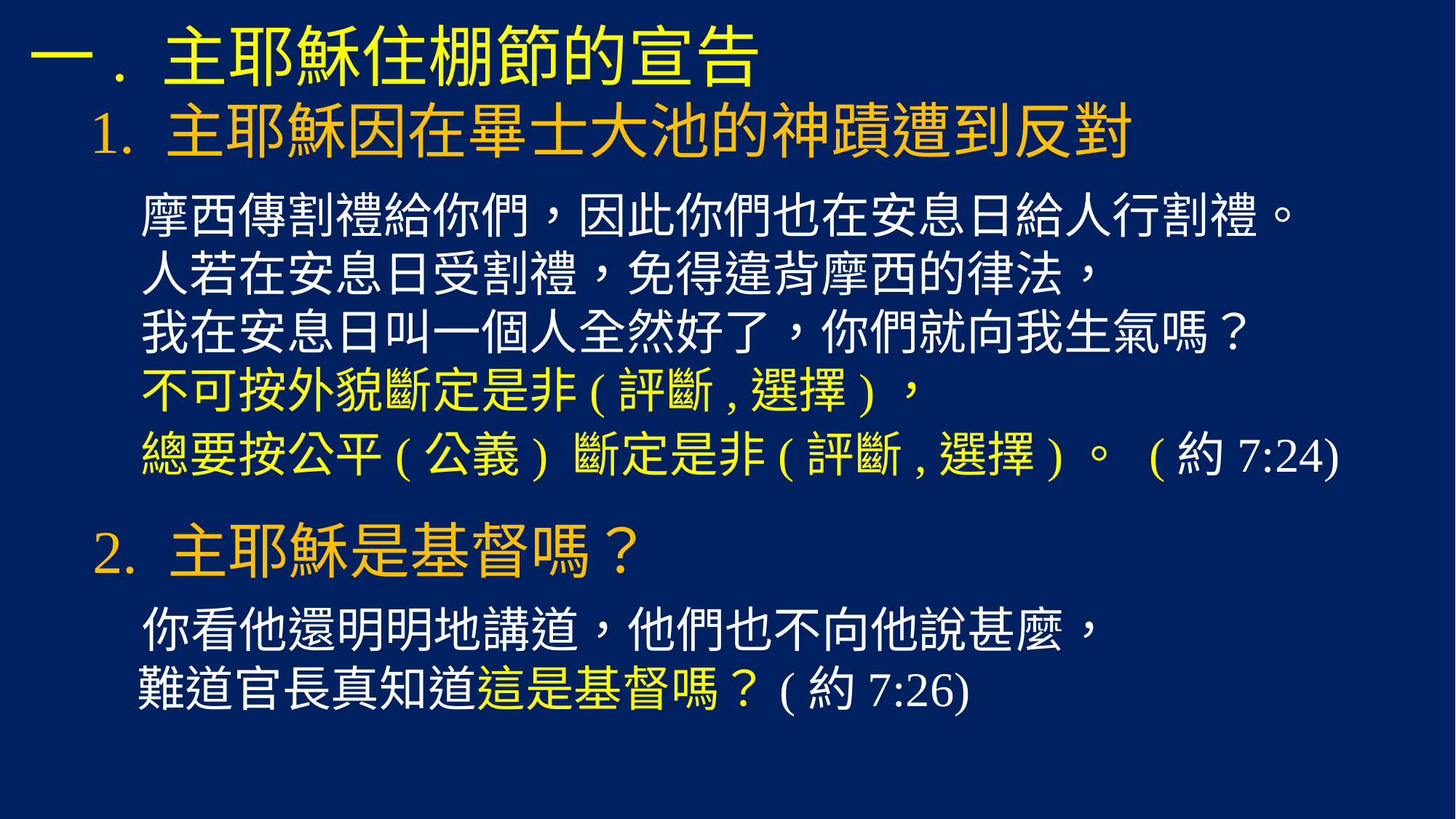

# 一. 主耶穌住棚節的宣告 1. 主耶穌因在畢士大池的神蹟遭到反對
摩西傳割禮給你們，因此你們也在安息日給人行割禮。
人若在安息日受割禮，免得違背摩西的律法，
我在安息日叫一個人全然好了，你們就向我生氣嗎？
不可按外貌斷定是非(評斷,選擇)，
總要按公平(公義) 斷定是非(評斷,選擇)。 (約7:24)

2. 主耶穌是基督嗎？

   你看他還明明地講道，他們也不向他說甚麼，
   難道官長真知道這是基督嗎？(約7:26)